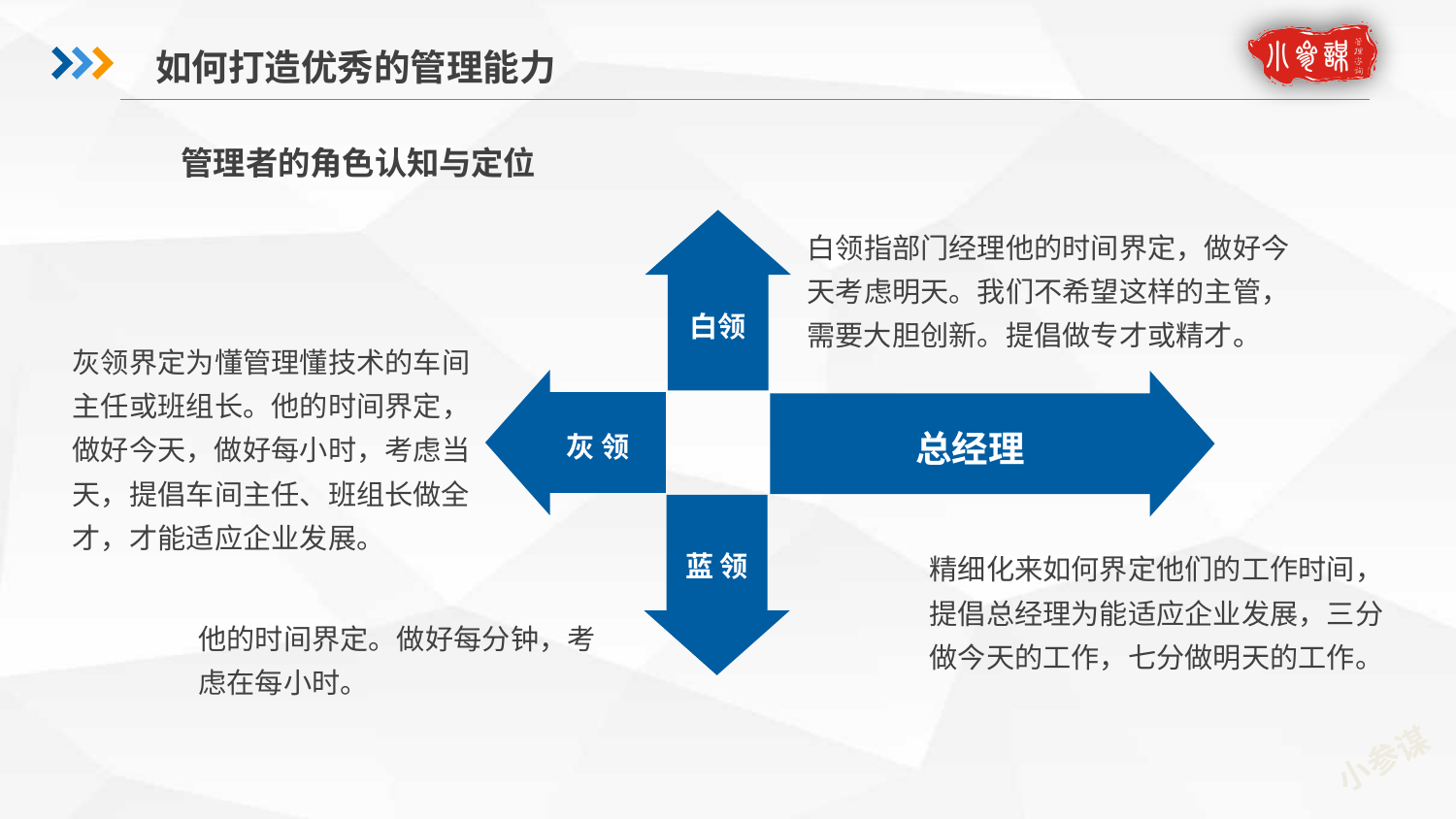

如何打造优秀的管理能力
管理者的角色认知与定位
白领指部门经理他的时间界定，做好今天考虑明天。我们不希望这样的主管，需要大胆创新。提倡做专才或精才。
白领
灰领界定为懂管理懂技术的车间主任或班组长。他的时间界定，做好今天，做好每小时，考虑当天，提倡车间主任、班组长做全才，才能适应企业发展。
灰 领
总经理
蓝 领
精细化来如何界定他们的工作时间，提倡总经理为能适应企业发展，三分做今天的工作，七分做明天的工作。
他的时间界定。做好每分钟，考虑在每小时。